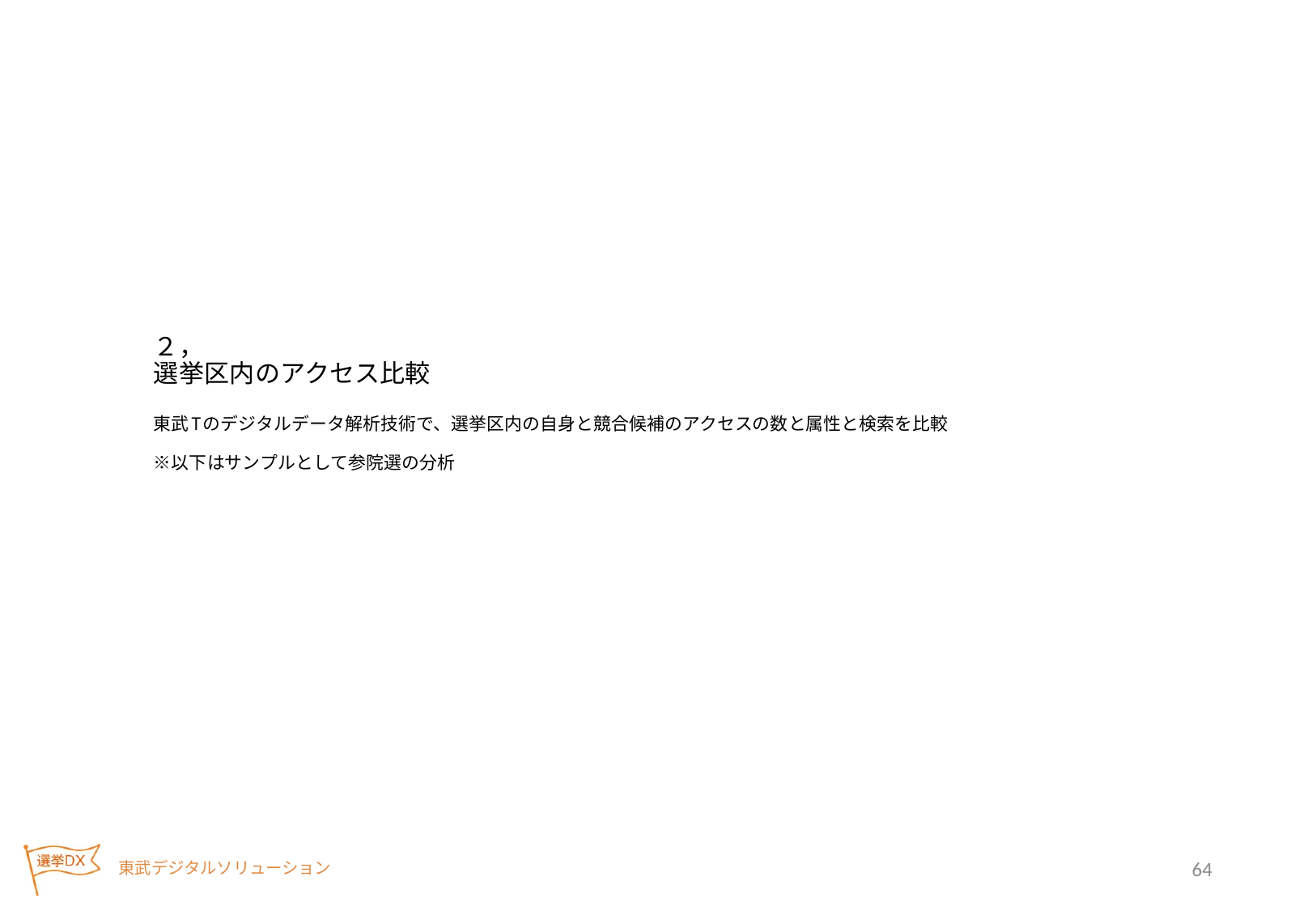

# ２， 選挙区内のアクセス比較 東武Tのデジタルデータ解析技術で、選挙区内の自身と競合候補のアクセスの数と属性と検索を比較 ※以下はサンプルとして参院選の分析
64